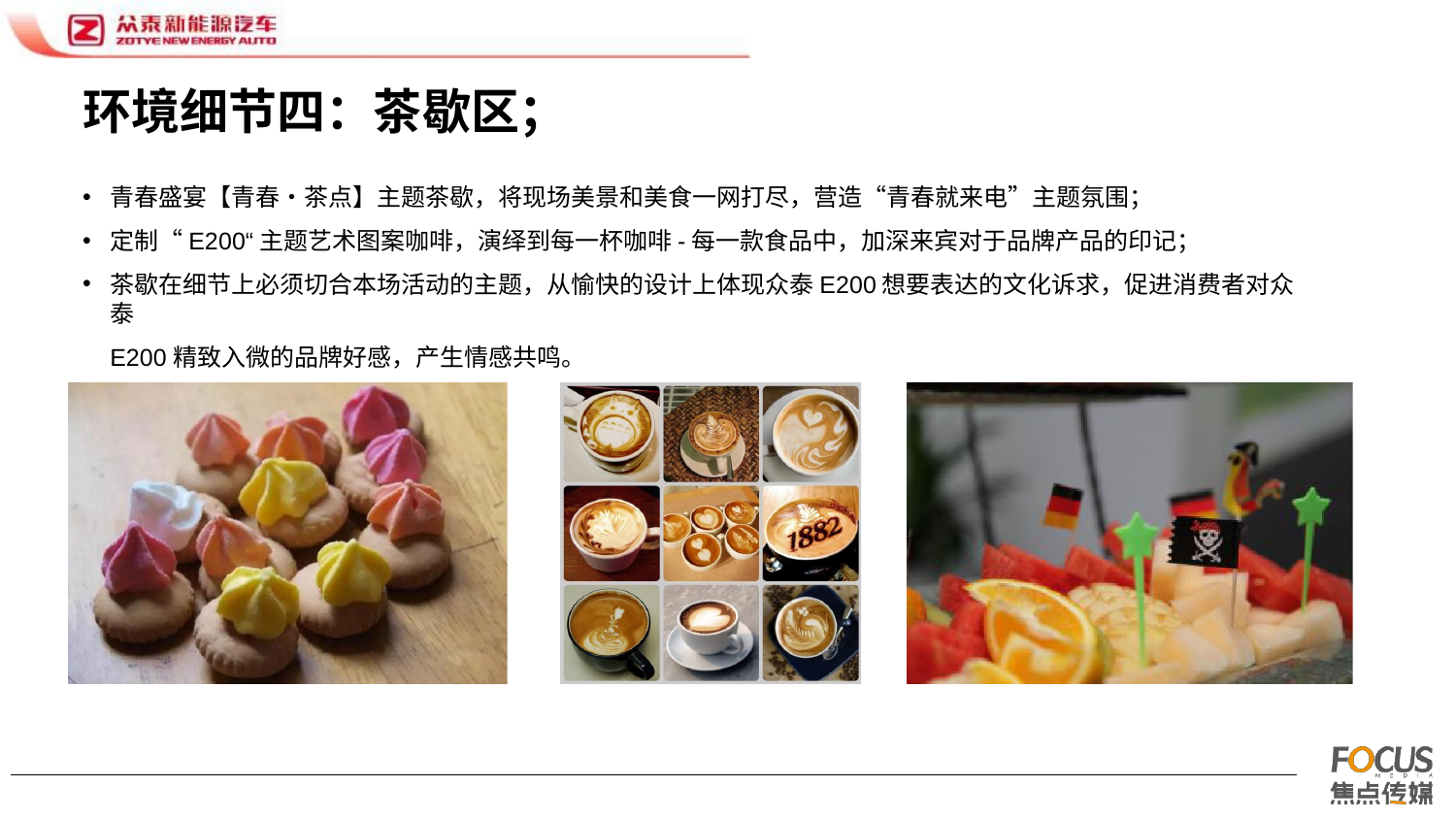

# 环境细节四：茶歇区；
青春盛宴【青春•茶点】主题茶歇，将现场美景和美食一网打尽，营造“青春就来电”主题氛围；
定制“E200“主题艺术图案咖啡，演绎到每一杯咖啡-每一款食品中，加深来宾对于品牌产品的印记；
茶歇在细节上必须切合本场活动的主题，从愉快的设计上体现众泰E200想要表达的文化诉求，促进消费者对众泰
E200精致入微的品牌好感，产生情感共鸣。